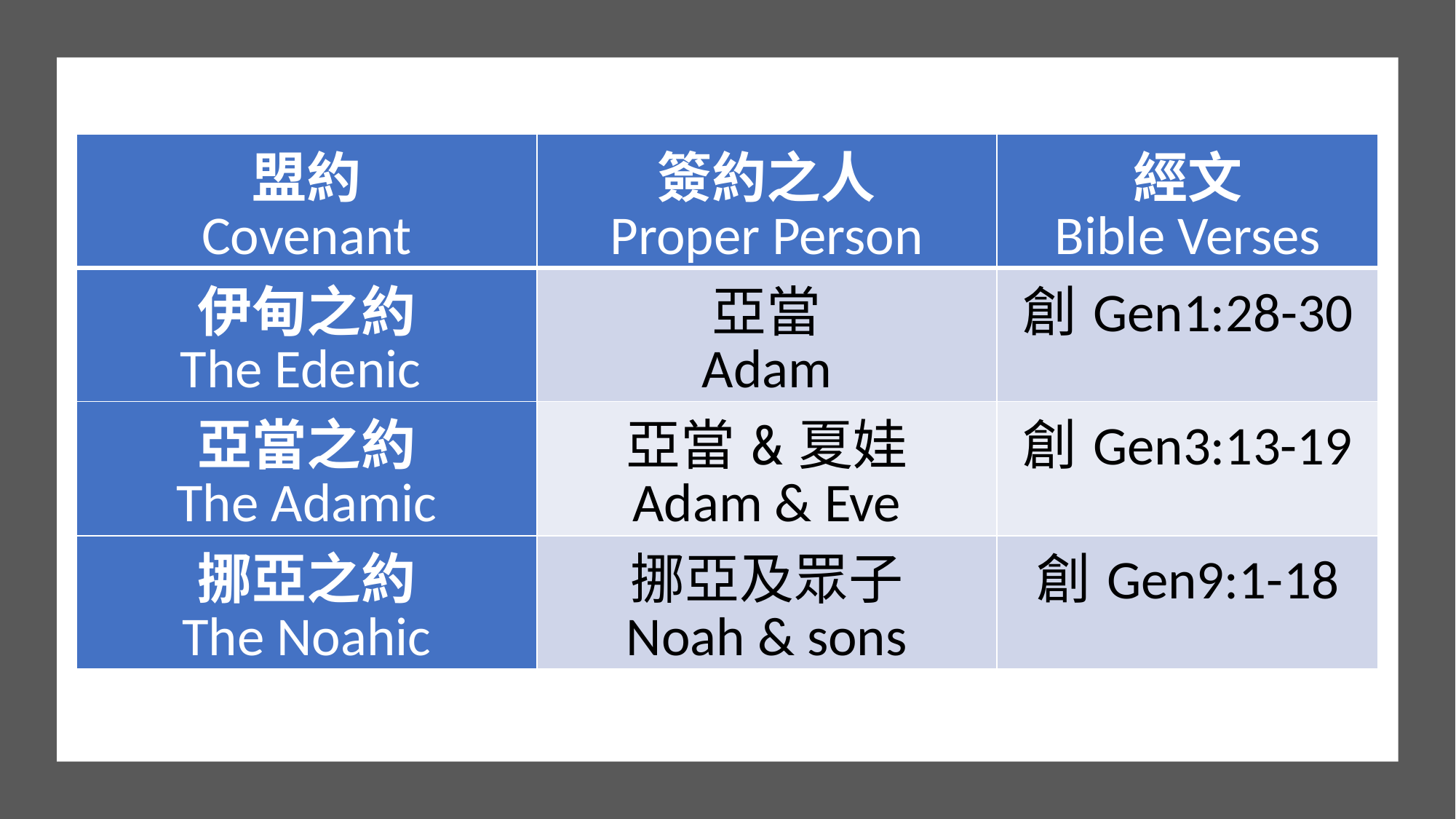

| 盟約 Covenant | 簽約之人 Proper Person | 經文 Bible Verses |
| --- | --- | --- |
| 伊甸之約 The Edenic | 亞當 Adam | 創Gen1:28-30 |
| 亞當之約 The Adamic | 亞當&夏娃 Adam & Eve | 創Gen3:13-19 |
| 挪亞之約 The Noahic | 挪亞及眾子 Noah & sons | 創Gen9:1-18 |